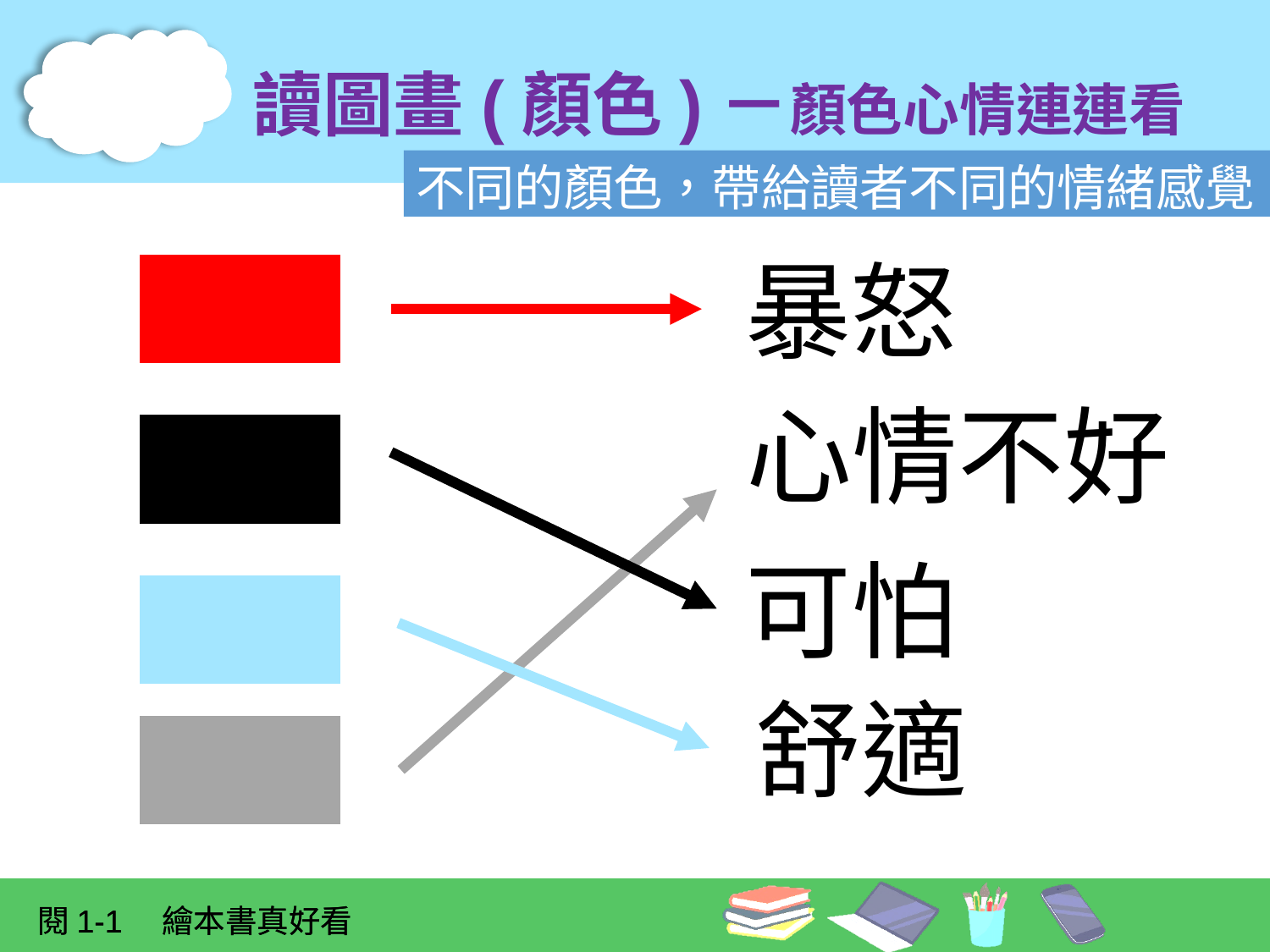

讀圖畫(顏色)－顏色心情連連看
不同的顏色，帶給讀者不同的情緒感覺喔
暴怒

心情不好

可怕

舒適